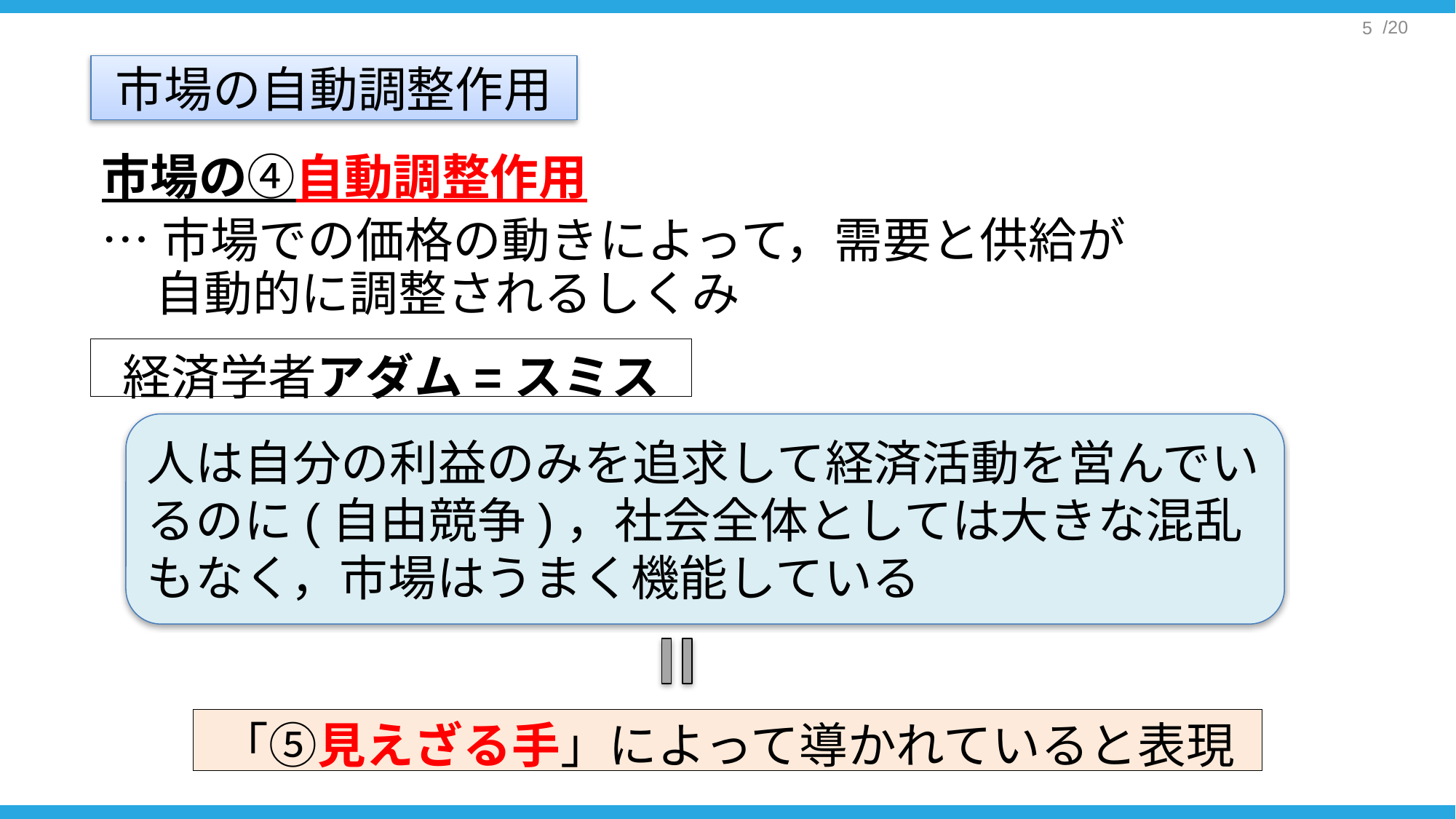

市場の自動調整作用
市場の④自動調整作用
…市場での価格の動きによって，需要と供給が自動的に調整されるしくみ
経済学者アダム=スミス
人は自分の利益のみを追求して経済活動を営んでいるのに(自由競争)，社会全体としては大きな混乱もなく，市場はうまく機能している

「⑤見えざる手」によって導かれていると表現